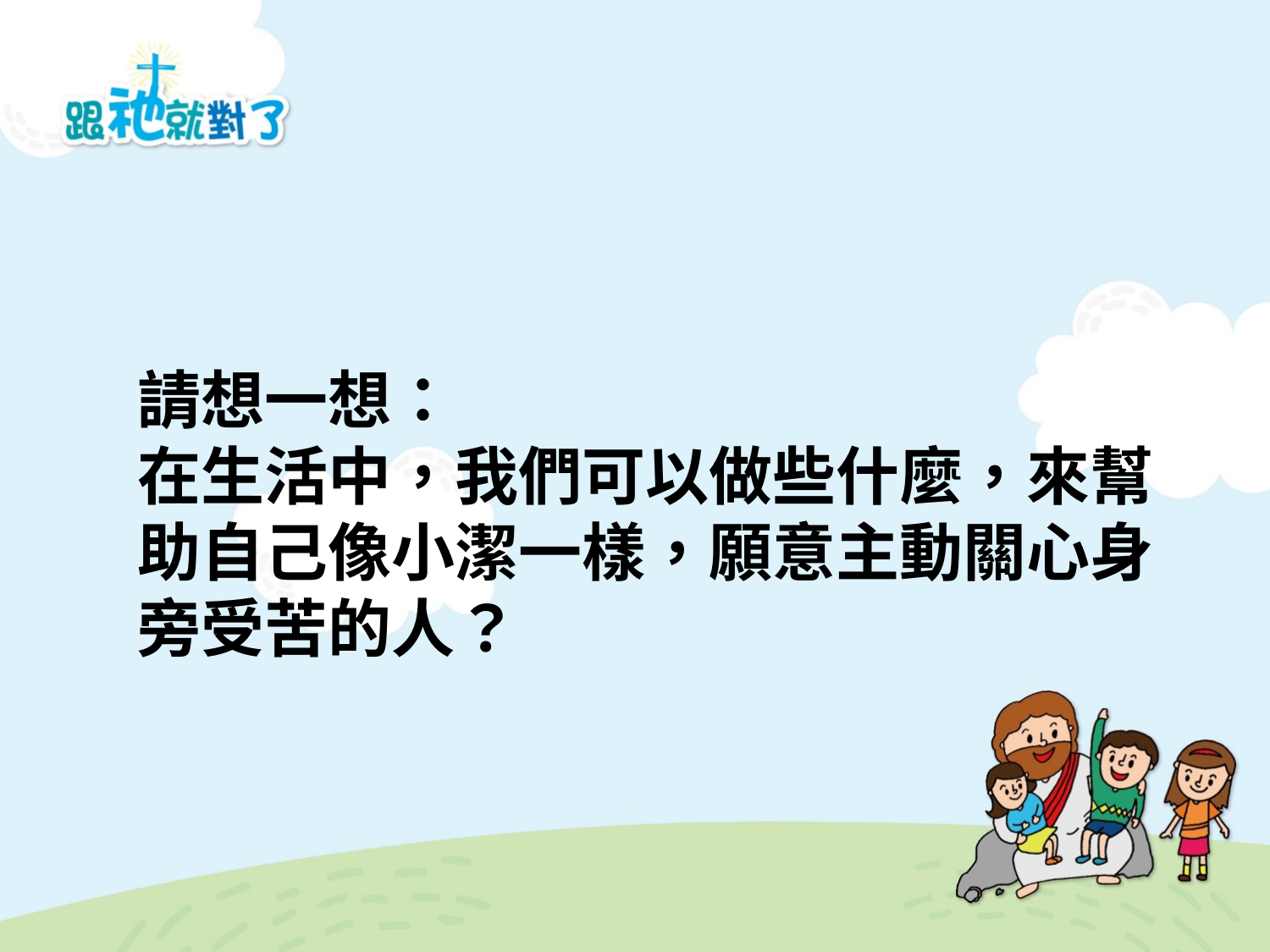

請想一想：
在生活中，我們可以做些什麼，來幫助自己像小潔一樣，願意主動關心身旁受苦的人？